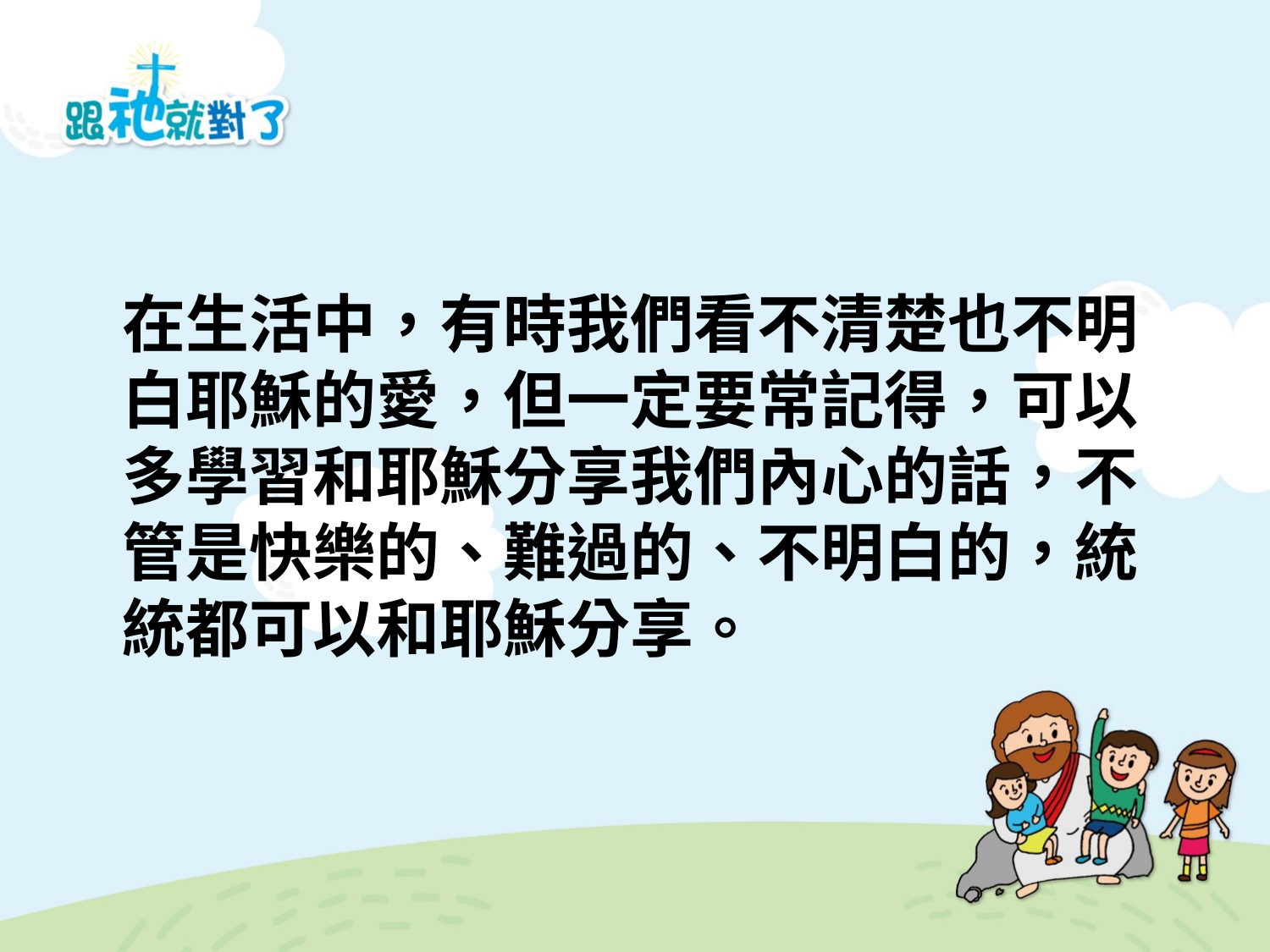

在生活中，有時我們看不清楚也不明白耶穌的愛，但一定要常記得，可以多學習和耶穌分享我們內心的話，不管是快樂的、難過的、不明白的，統統都可以和耶穌分享。